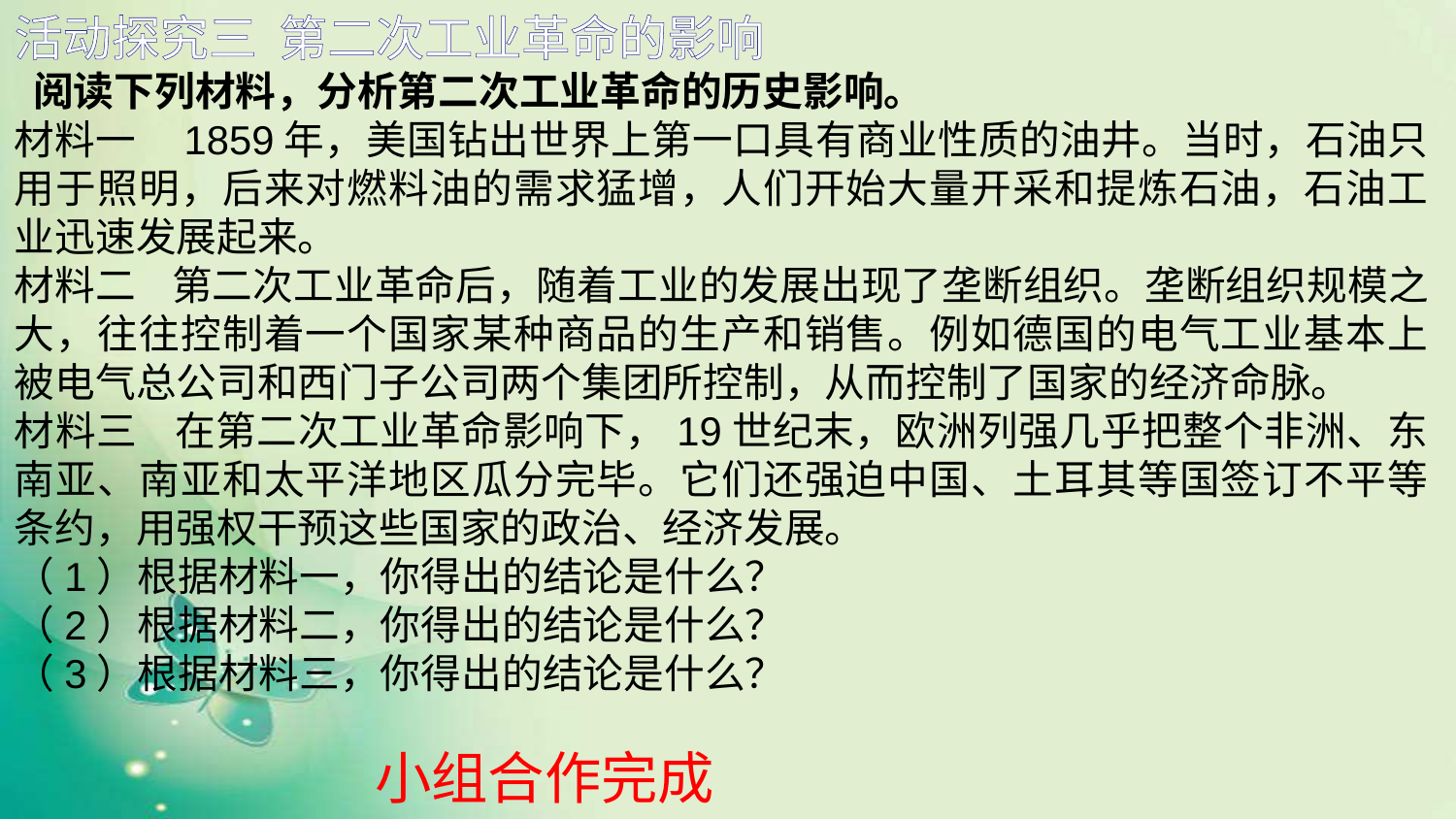

活动探究三  第二次工业革命的影响
 阅读下列材料，分析第二次工业革命的历史影响。
材料一    1859年，美国钻出世界上第一口具有商业性质的油井。当时，石油只用于照明，后来对燃料油的需求猛增，人们开始大量开采和提炼石油，石油工业迅速发展起来。
材料二    第二次工业革命后，随着工业的发展出现了垄断组织。垄断组织规模之大，往往控制着一个国家某种商品的生产和销售。例如德国的电气工业基本上被电气总公司和西门子公司两个集团所控制，从而控制了国家的经济命脉。
材料三    在第二次工业革命影响下，19世纪末，欧洲列强几乎把整个非洲、东南亚、南亚和太平洋地区瓜分完毕。它们还强迫中国、土耳其等国签订不平等条约，用强权干预这些国家的政治、经济发展。
（1）根据材料一，你得出的结论是什么？
（2）根据材料二，你得出的结论是什么？
（3）根据材料三，你得出的结论是什么？
小组合作完成